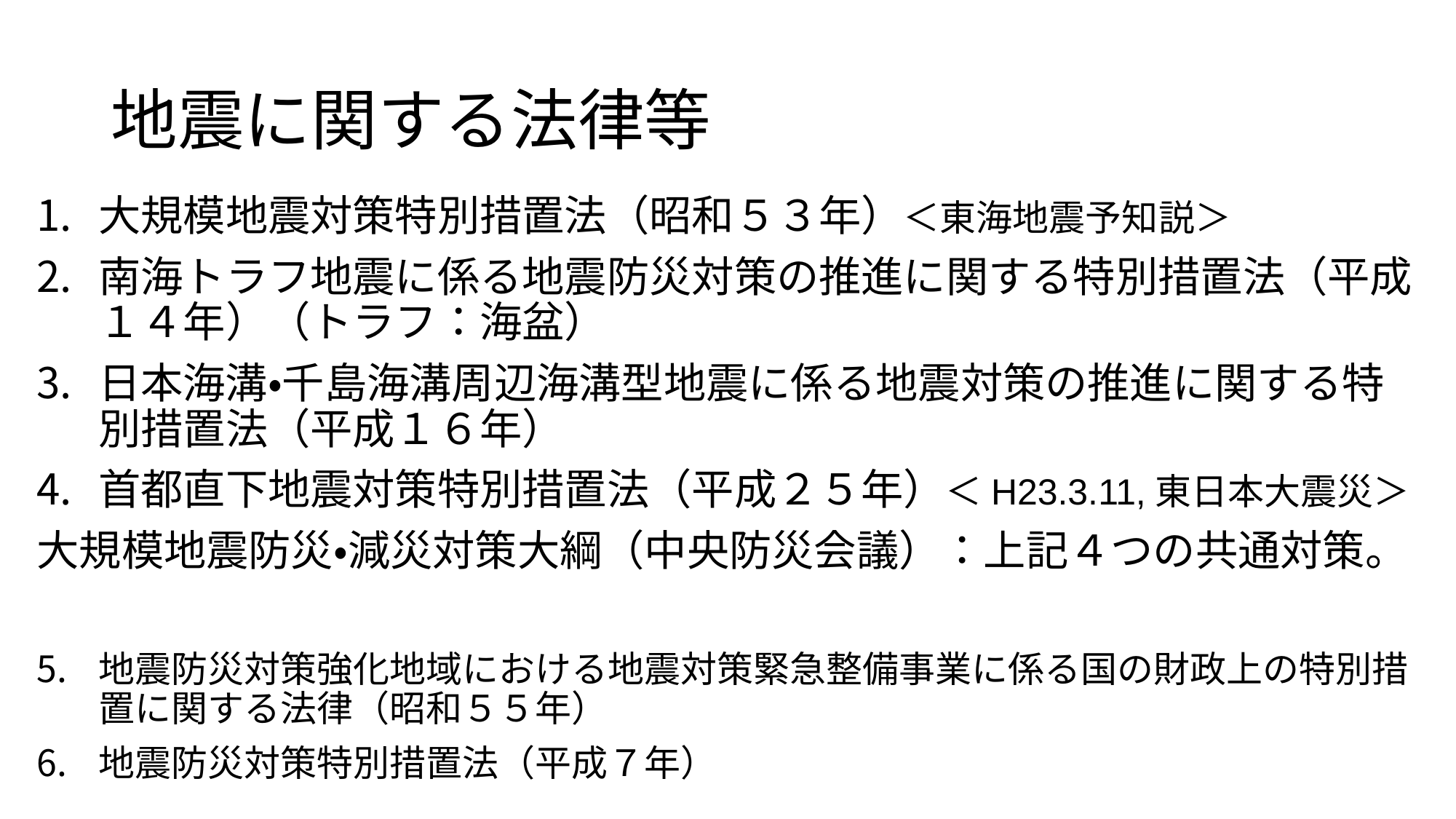

# 地震に関する法律等
大規模地震対策特別措置法（昭和５３年）＜東海地震予知説＞
南海トラフ地震に係る地震防災対策の推進に関する特別措置法（平成１４年）（トラフ：海盆）
日本海溝・千島海溝周辺海溝型地震に係る地震対策の推進に関する特別措置法（平成１６年）
首都直下地震対策特別措置法（平成２５年）＜H23.3.11,東日本大震災＞
大規模地震防災・減災対策大綱（中央防災会議）：上記４つの共通対策。

地震防災対策強化地域における地震対策緊急整備事業に係る国の財政上の特別措置に関する法律（昭和５５年）
地震防災対策特別措置法（平成７年）